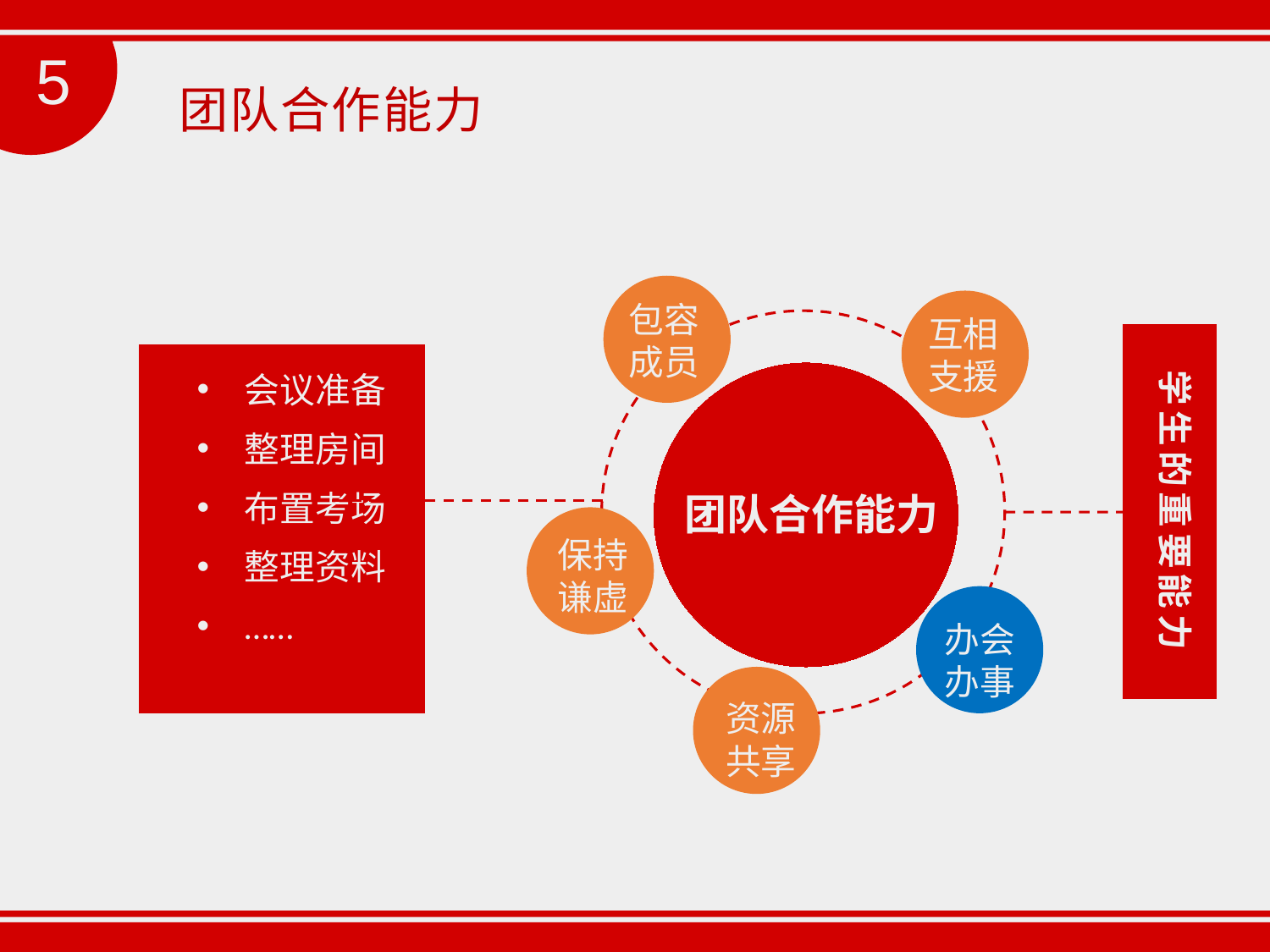

5

团队合作能力

包容
成员
互相
支援

保持
谦虚

办会
办事

学生的重要能力

会议准备
整理房间
布置考场
整理资料
……

团队合作能力
资源
共享